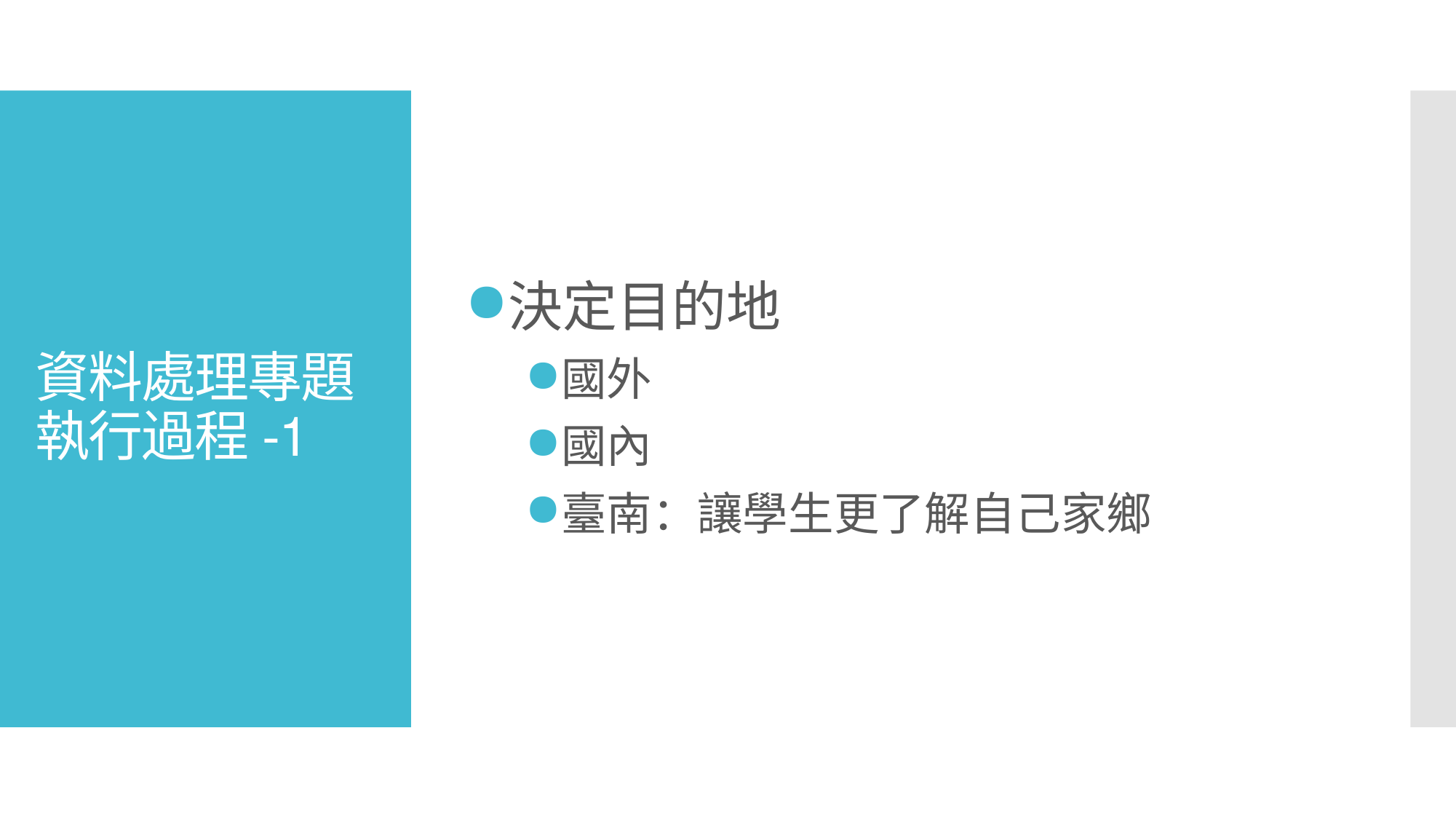

決定目的地
國外
國內
臺南：讓學生更了解自己家鄉
# 資料處理專題
執行過程-1